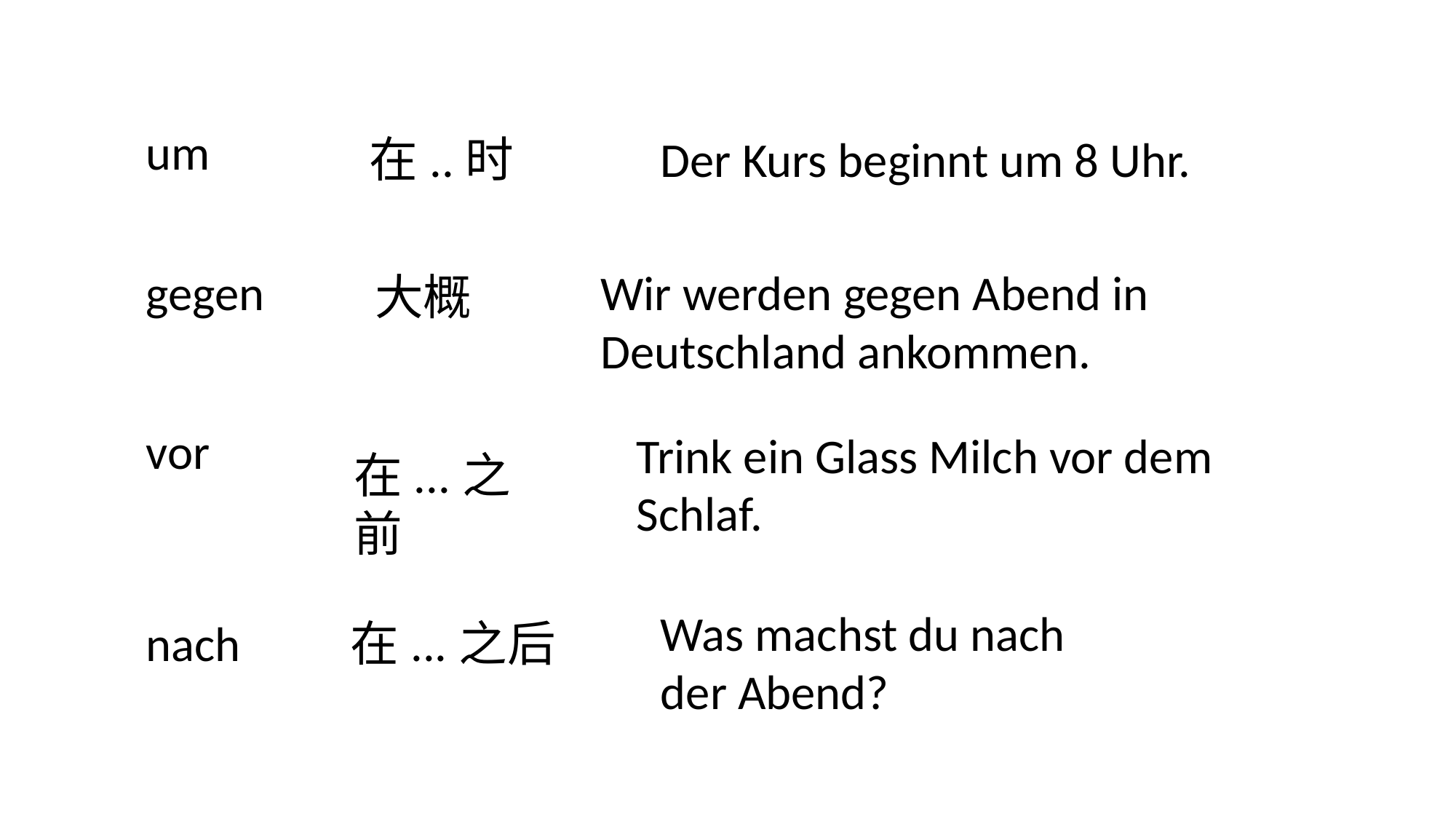

um
在..时
Der Kurs beginnt um 8 Uhr.
gegen
Wir werden gegen Abend in Deutschland ankommen.
大概
vor
Trink ein Glass Milch vor dem Schlaf.
在...之前
Was machst du nach der Abend?
nach
在...之后